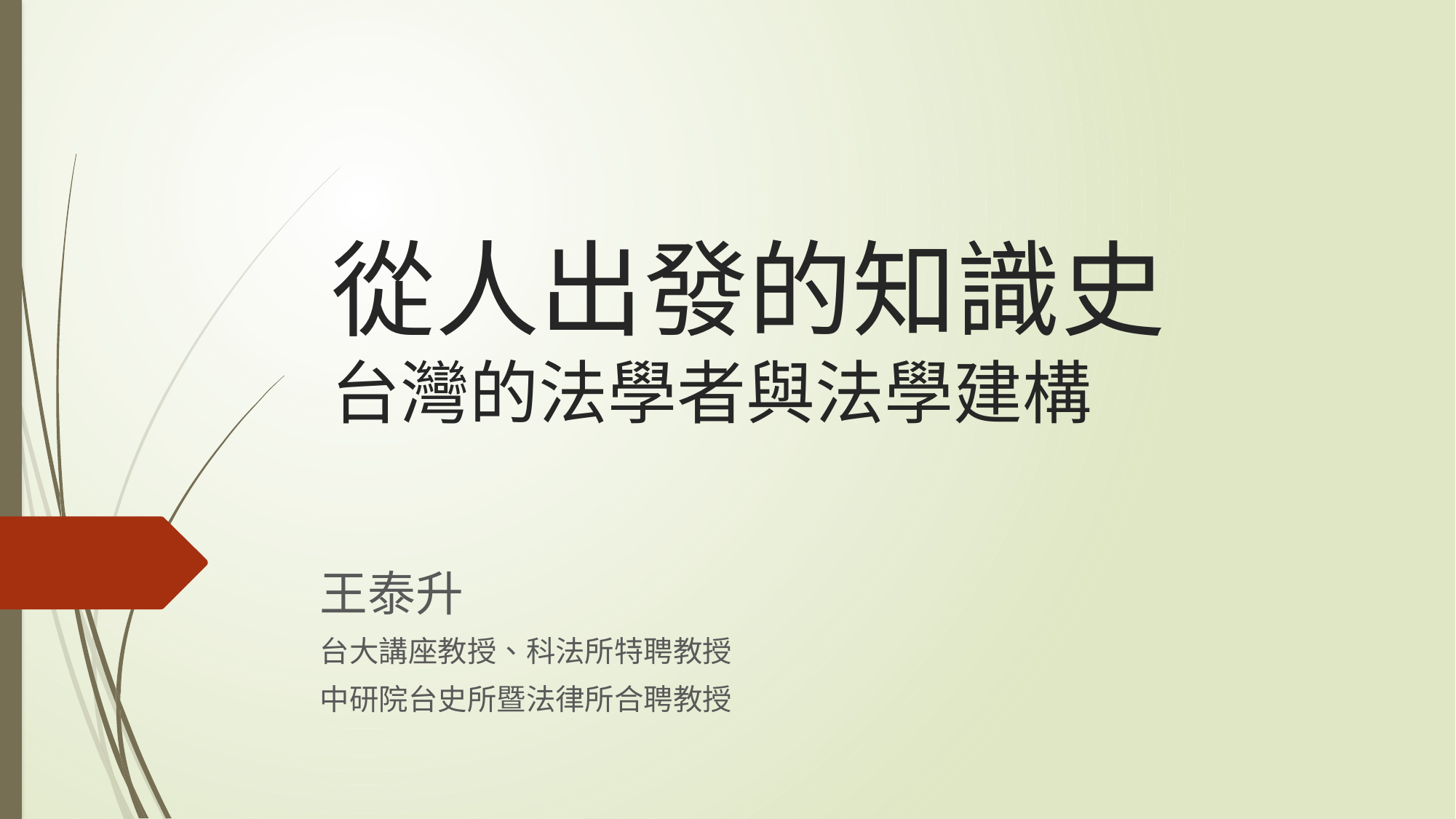

# 從人出發的知識史 台灣的法學者與法學建構
王泰升
台大講座教授、科法所特聘教授
中研院台史所暨法律所合聘教授